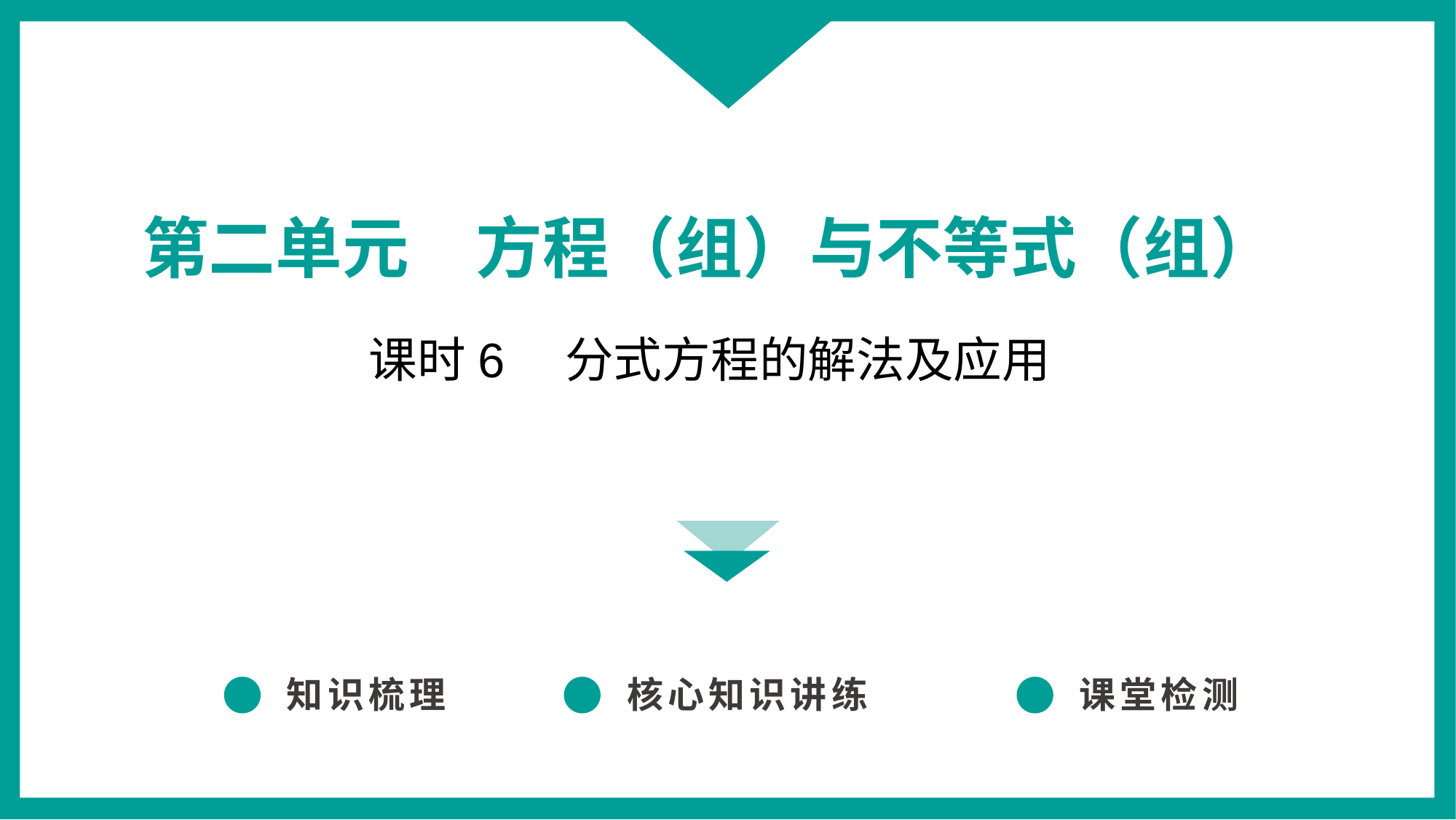

第二单元　方程（组）与不等式（组）
课时6　分式方程的解法及应用

知识梳理

核心知识讲练

课堂检测